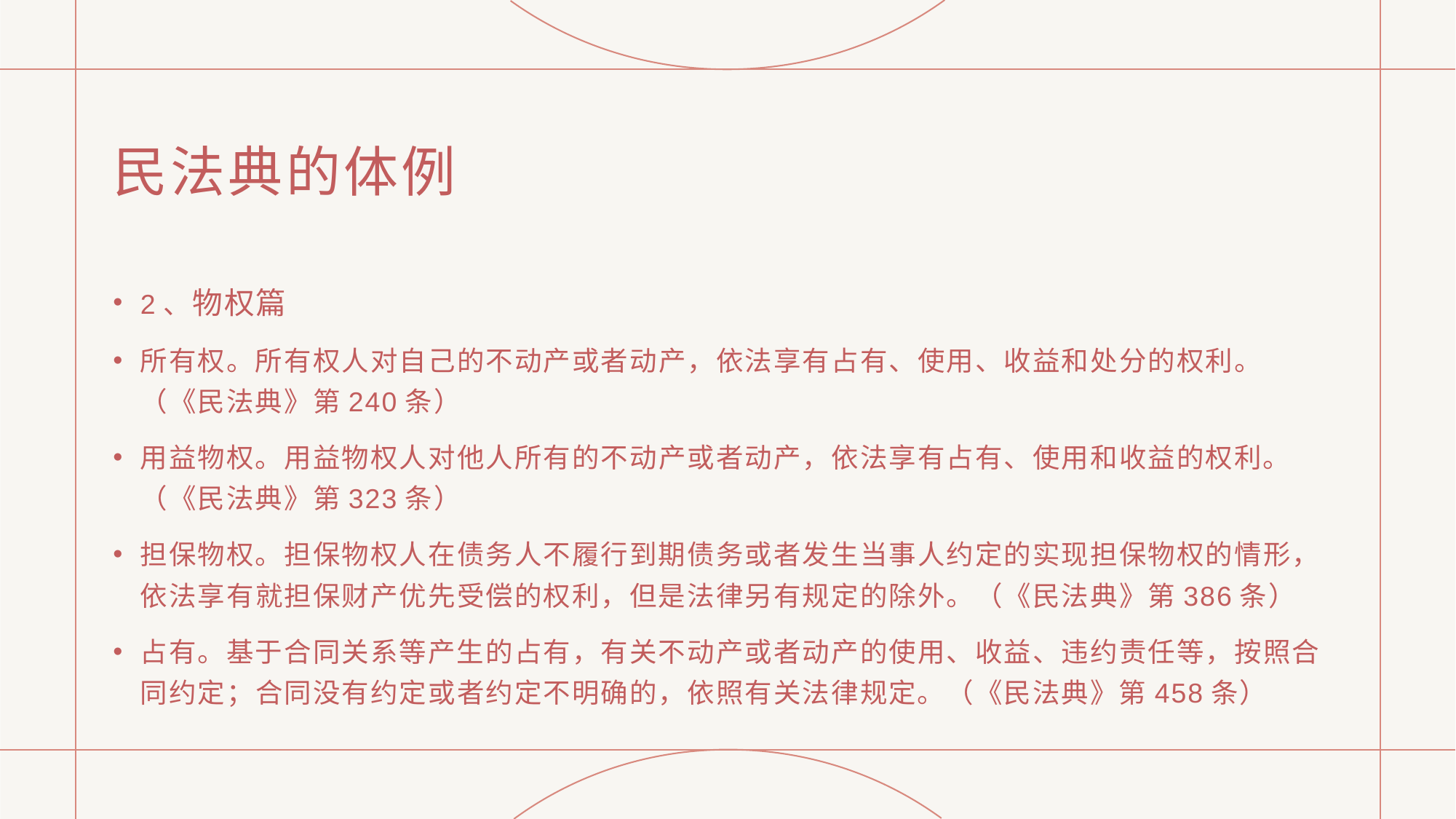

# 民法典的体例
2、物权篇
所有权。所有权人对自己的不动产或者动产，依法享有占有、使用、收益和处分的权利。（《民法典》第240条）
用益物权。用益物权人对他人所有的不动产或者动产，依法享有占有、使用和收益的权利。（《民法典》第323条）
担保物权。担保物权人在债务人不履行到期债务或者发生当事人约定的实现担保物权的情形，依法享有就担保财产优先受偿的权利，但是法律另有规定的除外。（《民法典》第386条）
占有。基于合同关系等产生的占有，有关不动产或者动产的使用、收益、违约责任等，按照合同约定；合同没有约定或者约定不明确的，依照有关法律规定。（《民法典》第458条）